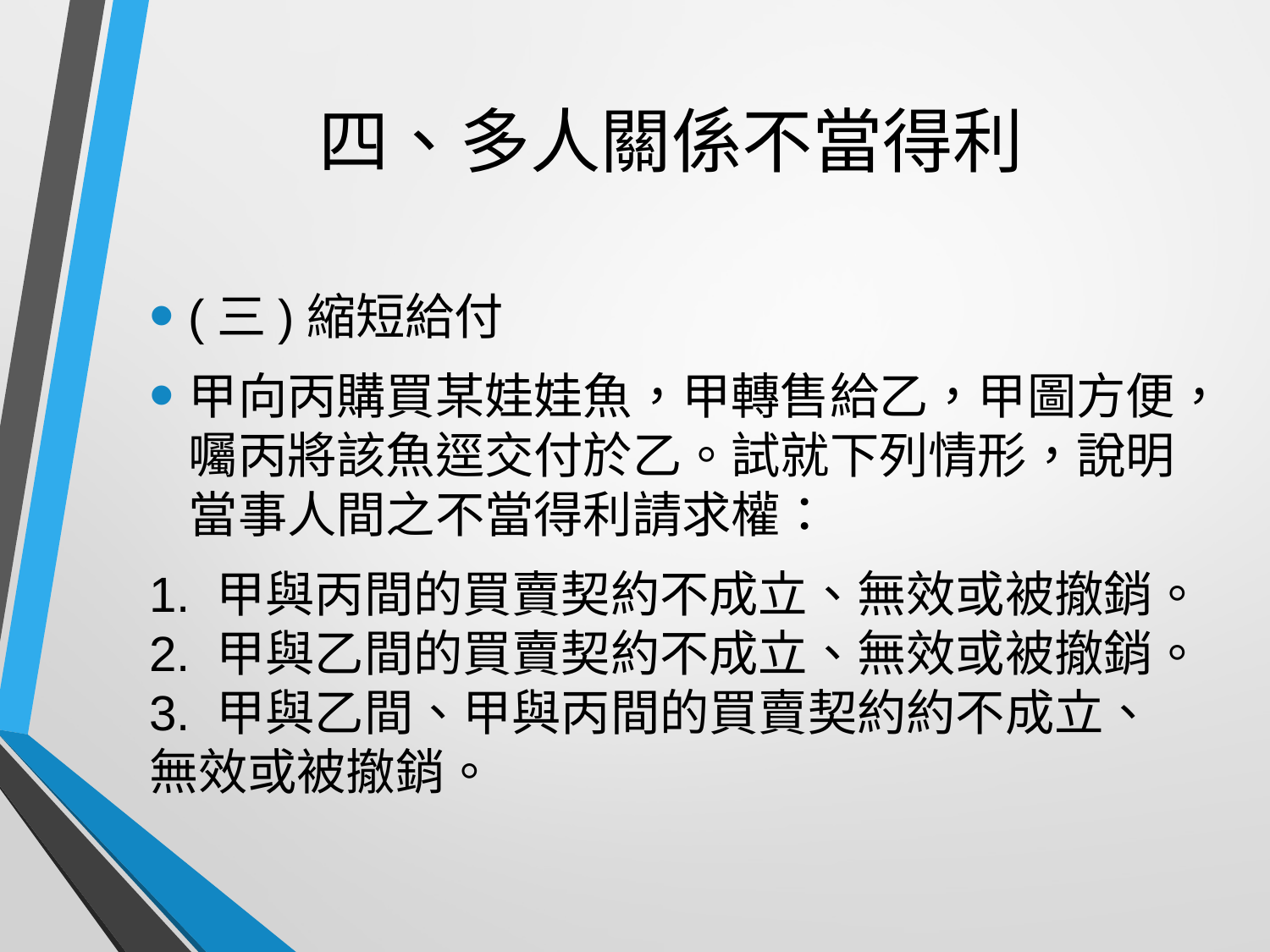

# 四、多人關係不當得利
(三)縮短給付
甲向丙購買某娃娃魚，甲轉售給乙，甲圖方便，囑丙將該魚逕交付於乙。試就下列情形，說明當事人間之不當得利請求權：
1. 甲與丙間的買賣契約不成立、無效或被撤銷。2. 甲與乙間的買賣契約不成立、無效或被撤銷。3. 甲與乙間、甲與丙間的買賣契約約不成立、無效或被撤銷。